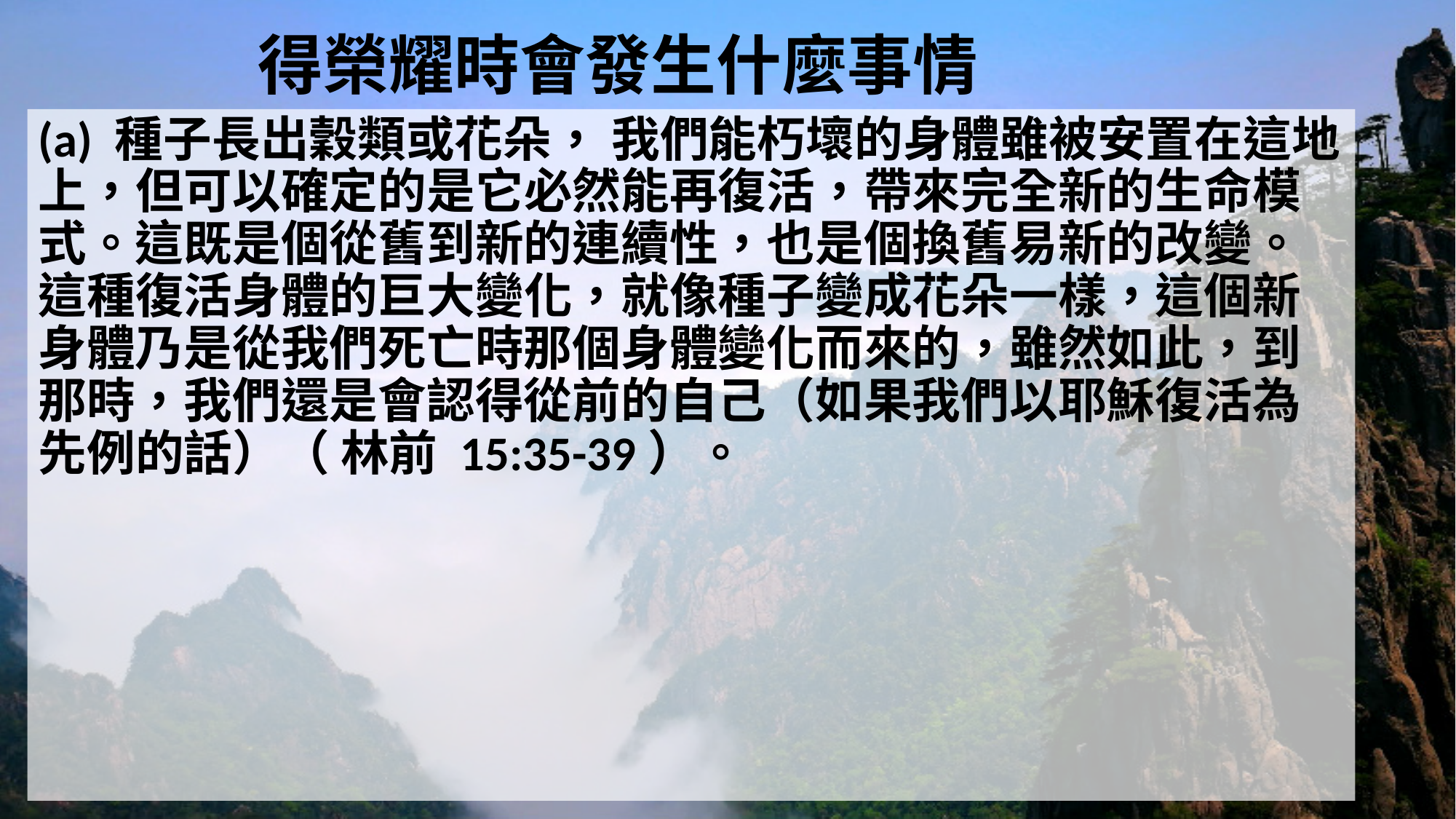

# 得榮耀時會發生什麼事情
(a) 種子長出穀類或花朵， 我們能朽壞的身體雖被安置在這地上，但可以確定的是它必然能再復活，帶來完全新的生命模式。這既是個從舊到新的連續性，也是個換舊易新的改變。這種復活身體的巨大變化，就像種子變成花朵一樣，這個新身體乃是從我們死亡時那個身體變化而來的，雖然如此，到那時，我們還是會認得從前的自己（如果我們以耶穌復活為先例的話）（ 林前 15:35-39）。